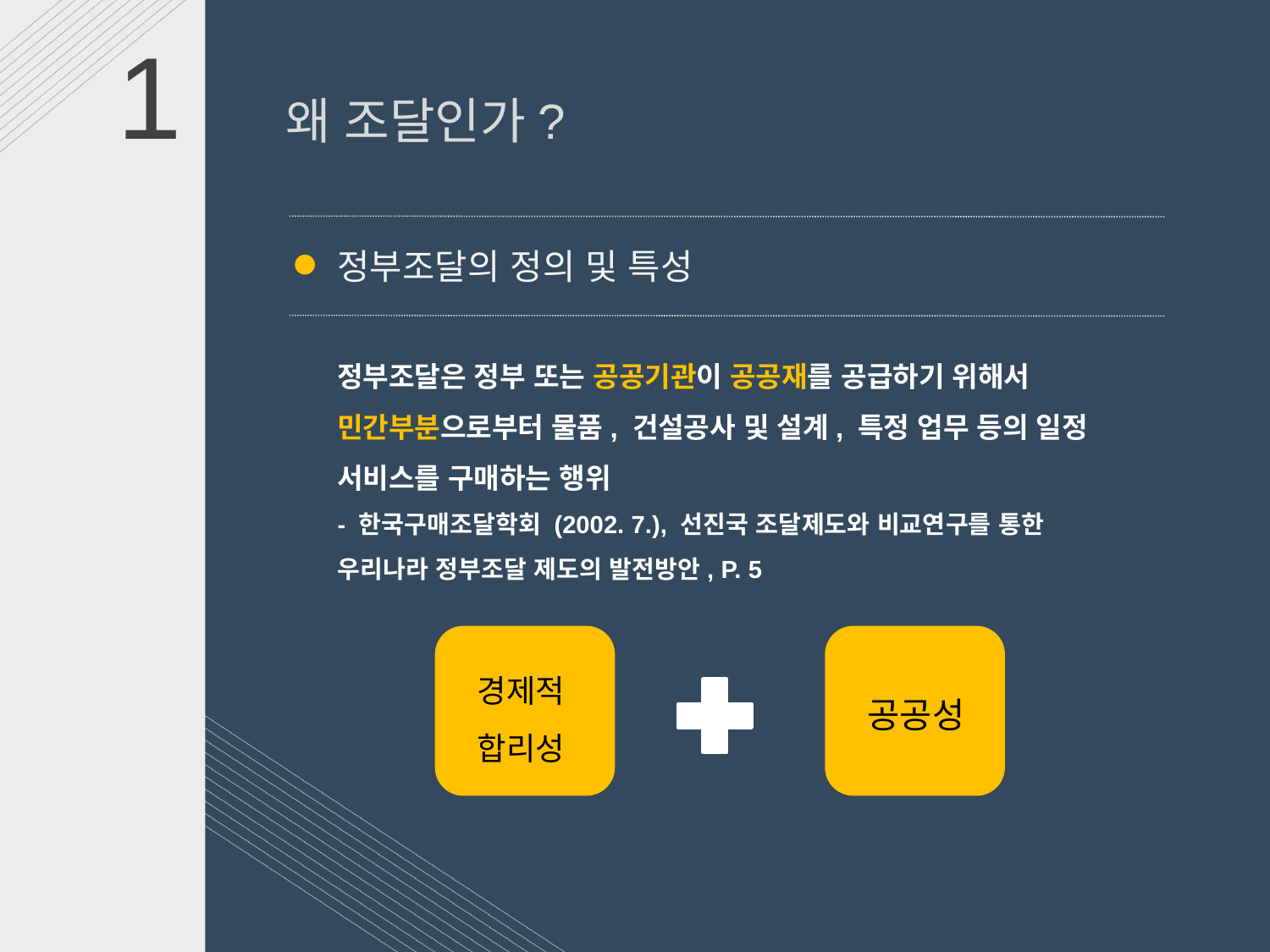

1    왜 조달인가?
정부조달의 정의 및 특성

정부조달은 정부 또는 공공기관이 공공재를 공급하기 위해서 민간부분으로부터 물품, 건설공사 및 설계, 특정 업무 등의 일정 서비스를 구매하는 행위
- 한국구매조달학회 (2002. 7.), 선진국 조달제도와 비교연구를 통한 우리나라 정부조달 제도의 발전방안, P. 5

경제적
합리성

공공성